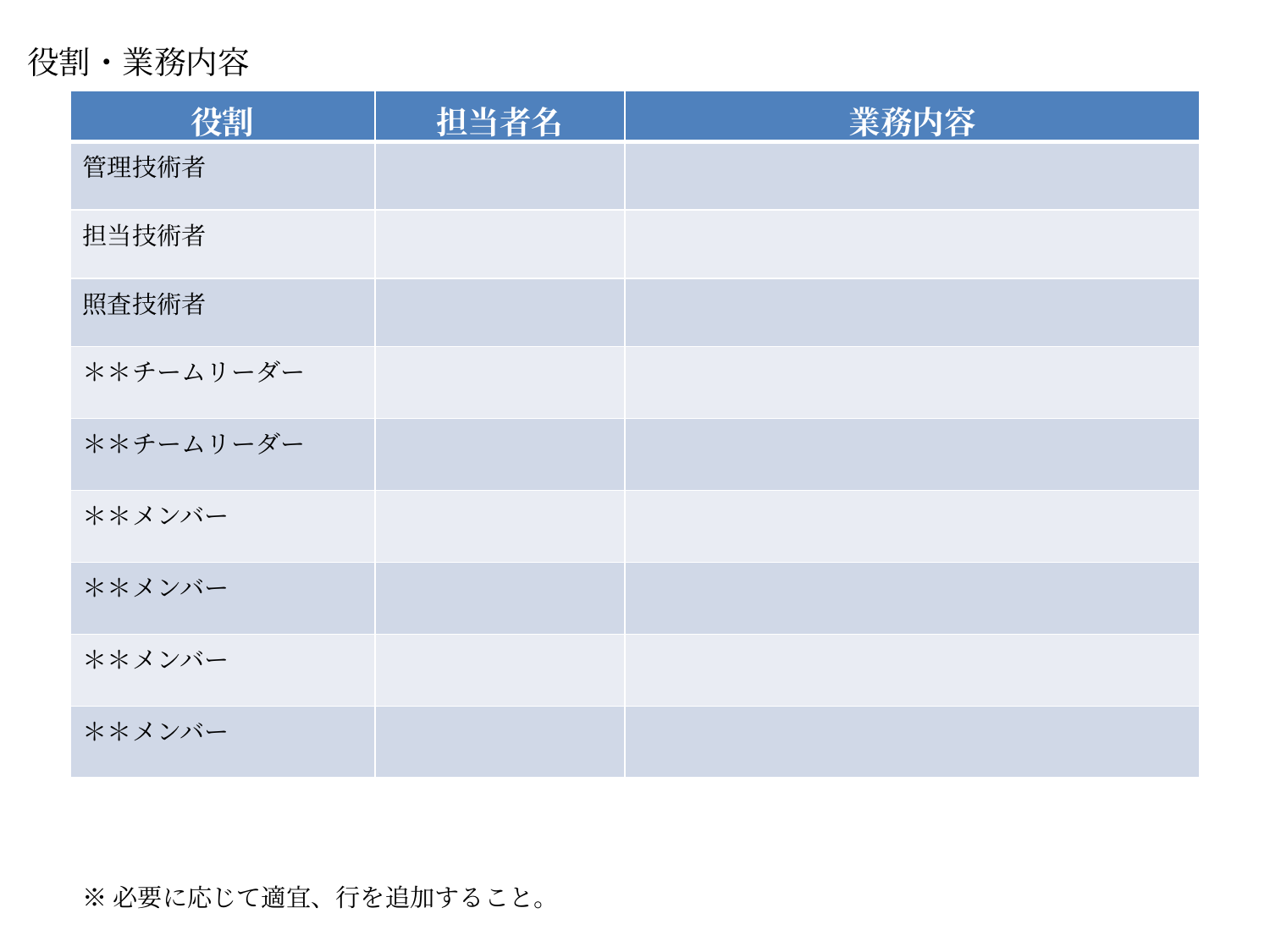

役割・業務内容
| 役割 | 担当者名 | 業務内容 |
| --- | --- | --- |
| 管理技術者 |  |  |
| 担当技術者 |  |  |
| 照査技術者 |  |  |
| ＊＊チームリーダー |  |  |
| ＊＊チームリーダー |  |  |
| ＊＊メンバー |  |  |
| ＊＊メンバー |  |  |
| ＊＊メンバー |  |  |
| ＊＊メンバー |  |  |
※必要に応じて適宜、行を追加すること。